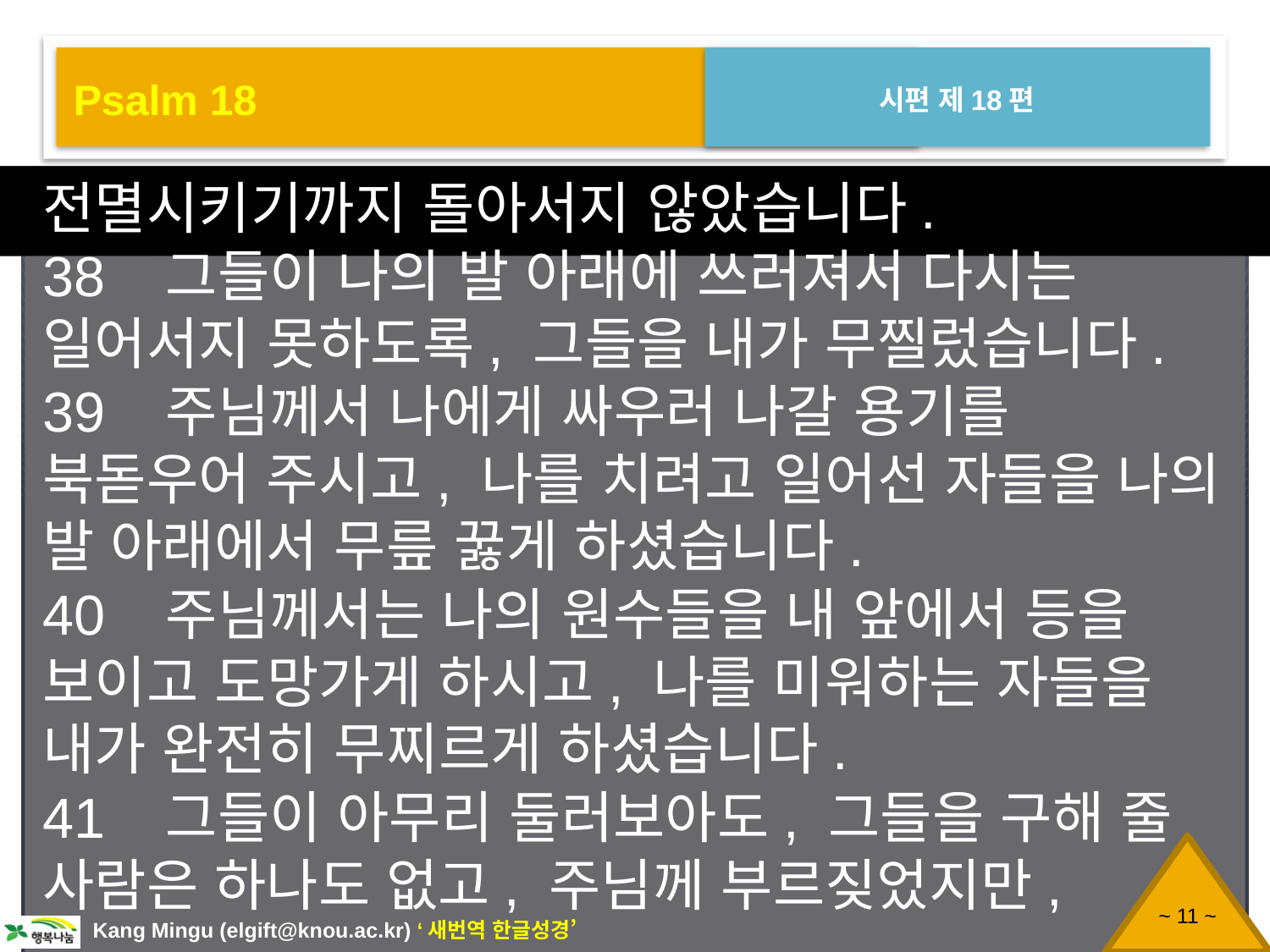

Psalm 18
시편 제18편
전멸시키기까지 돌아서지 않았습니다.
38   그들이 나의 발 아래에 쓰러져서 다시는 일어서지 못하도록, 그들을 내가 무찔렀습니다.
39   주님께서 나에게 싸우러 나갈 용기를 북돋우어 주시고, 나를 치려고 일어선 자들을 나의 발 아래에서 무릎 꿇게 하셨습니다.
40   주님께서는 나의 원수들을 내 앞에서 등을 보이고 도망가게 하시고, 나를 미워하는 자들을 내가 완전히 무찌르게 하셨습니다.
41   그들이 아무리 둘러보아도, 그들을 구해 줄 사람은 하나도 없고, 주님께 부르짖었지만,